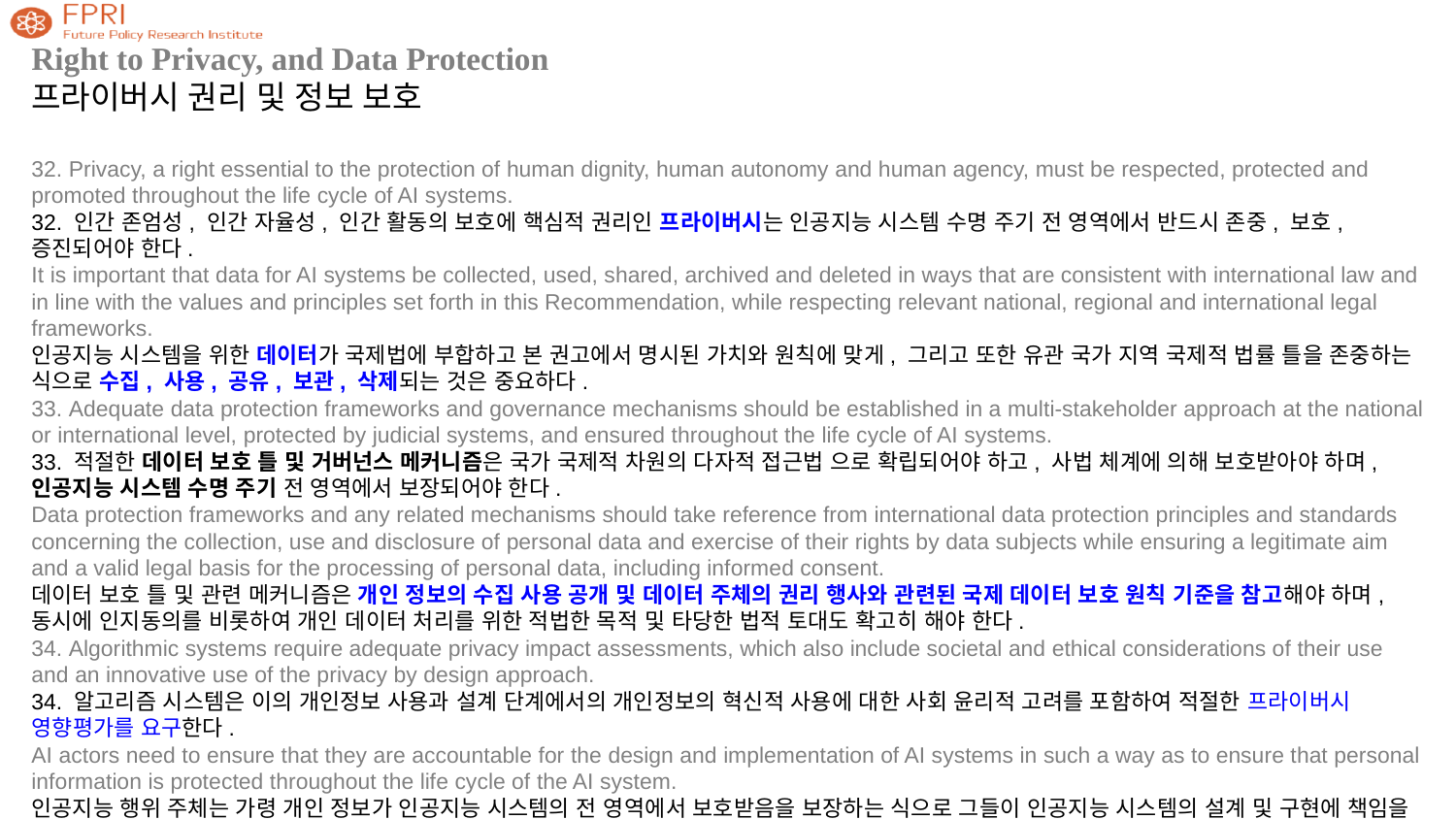

Right to Privacy, and Data Protection
프라이버시 권리 및 정보 보호
32. Privacy, a right essential to the protection of human dignity, human autonomy and human agency, must be respected, protected and promoted throughout the life cycle of AI systems.
32. 인간 존엄성, 인간 자율성, 인간 활동의 보호에 핵심적 권리인 프라이버시는 인공지능 시스템 수명 주기 전 영역에서 반드시 존중, 보호, 증진되어야 한다.
It is important that data for AI systems be collected, used, shared, archived and deleted in ways that are consistent with international law and in line with the values and principles set forth in this Recommendation, while respecting relevant national, regional and international legal frameworks.
인공지능 시스템을 위한 데이터가 국제법에 부합하고 본 권고에서 명시된 가치와 원칙에 맞게, 그리고 또한 유관 국가 지역 국제적 법률 틀을 존중하는 식으로 수집, 사용, 공유, 보관, 삭제되는 것은 중요하다.
33. Adequate data protection frameworks and governance mechanisms should be established in a multi-stakeholder approach at the national or international level, protected by judicial systems, and ensured throughout the life cycle of AI systems.
33. 적절한 데이터 보호 틀 및 거버넌스 메커니즘은 국가 국제적 차원의 다자적 접근법 으로 확립되어야 하고, 사법 체계에 의해 보호받아야 하며, 인공지능 시스템 수명 주기 전 영역에서 보장되어야 한다.
Data protection frameworks and any related mechanisms should take reference from international data protection principles and standards concerning the collection, use and disclosure of personal data and exercise of their rights by data subjects while ensuring a legitimate aim and a valid legal basis for the processing of personal data, including informed consent.
데이터 보호 틀 및 관련 메커니즘은 개인 정보의 수집 사용 공개 및 데이터 주체의 권리 행사와 관련된 국제 데이터 보호 원칙 기준을 참고해야 하며, 동시에 인지동의를 비롯하여 개인 데이터 처리를 위한 적법한 목적 및 타당한 법적 토대도 확고히 해야 한다.
34. Algorithmic systems require adequate privacy impact assessments, which also include societal and ethical considerations of their use and an innovative use of the privacy by design approach.
34. 알고리즘 시스템은 이의 개인정보 사용과 설계 단계에서의 개인정보의 혁신적 사용에 대한 사회 윤리적 고려를 포함하여 적절한 프라이버시 영향평가를 요구한다.
AI actors need to ensure that they are accountable for the design and implementation of AI systems in such a way as to ensure that personal information is protected throughout the life cycle of the AI system.
인공지능 행위 주체는 가령 개인 정보가 인공지능 시스템의 전 영역에서 보호받음을 보장하는 식으로 그들이 인공지능 시스템의 설계 및 구현에 책임을 짐을 보장해야 한다.